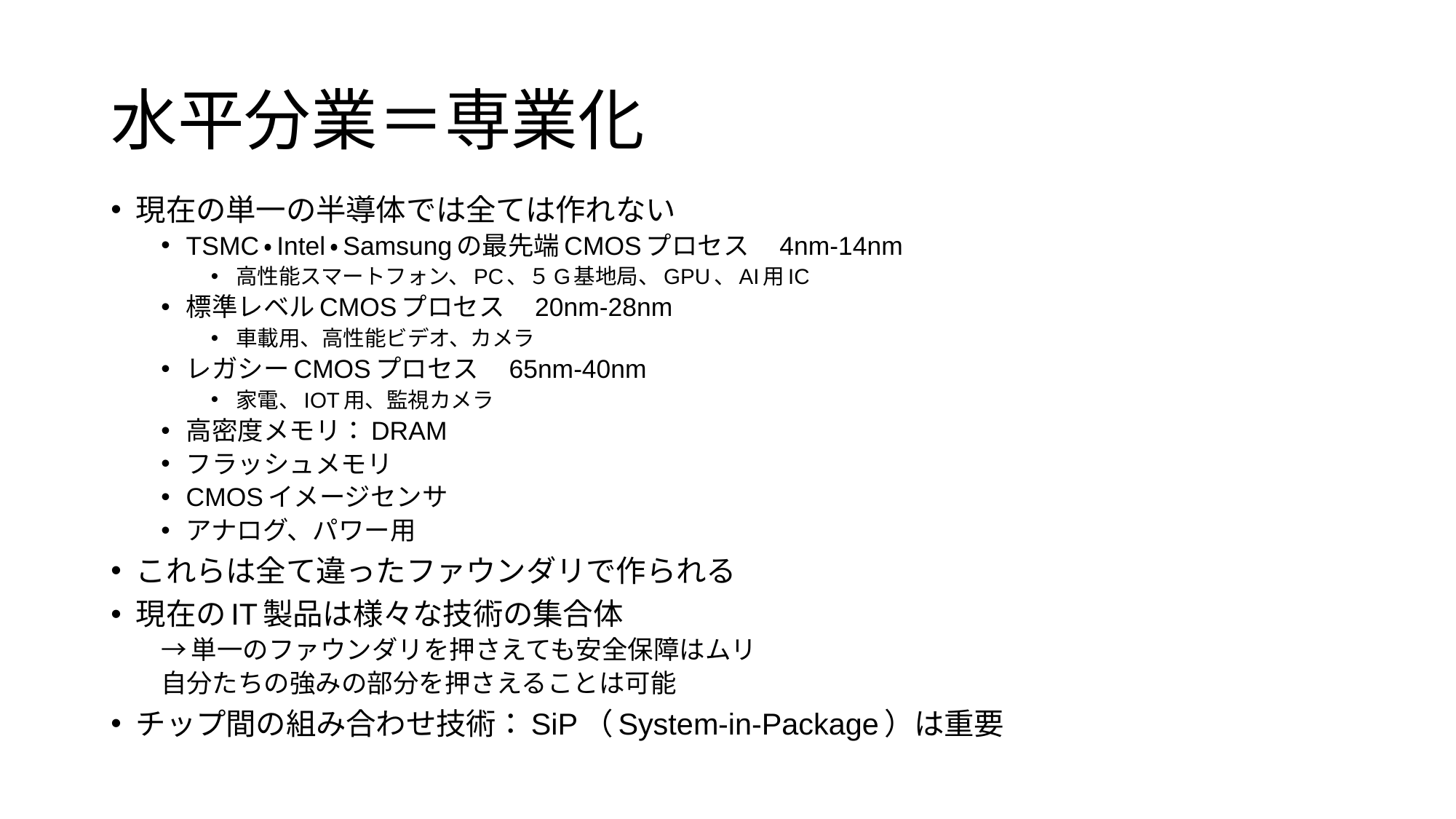

# 水平分業＝専業化
現在の単一の半導体では全ては作れない
TSMC・Intel・Samsungの最先端CMOSプロセス　4nm-14nm
高性能スマートフォン、PC、５G基地局、GPU、AI用IC
標準レベルCMOSプロセス　20nm-28nm
車載用、高性能ビデオ、カメラ
レガシーCMOSプロセス　65nm-40nm
家電、IOT用、監視カメラ
高密度メモリ：DRAM
フラッシュメモリ
CMOSイメージセンサ
アナログ、パワー用
これらは全て違ったファウンダリで作られる
現在のIT製品は様々な技術の集合体
→単一のファウンダリを押さえても安全保障はムリ
自分たちの強みの部分を押さえることは可能
チップ間の組み合わせ技術：SiP（System-in-Package）は重要